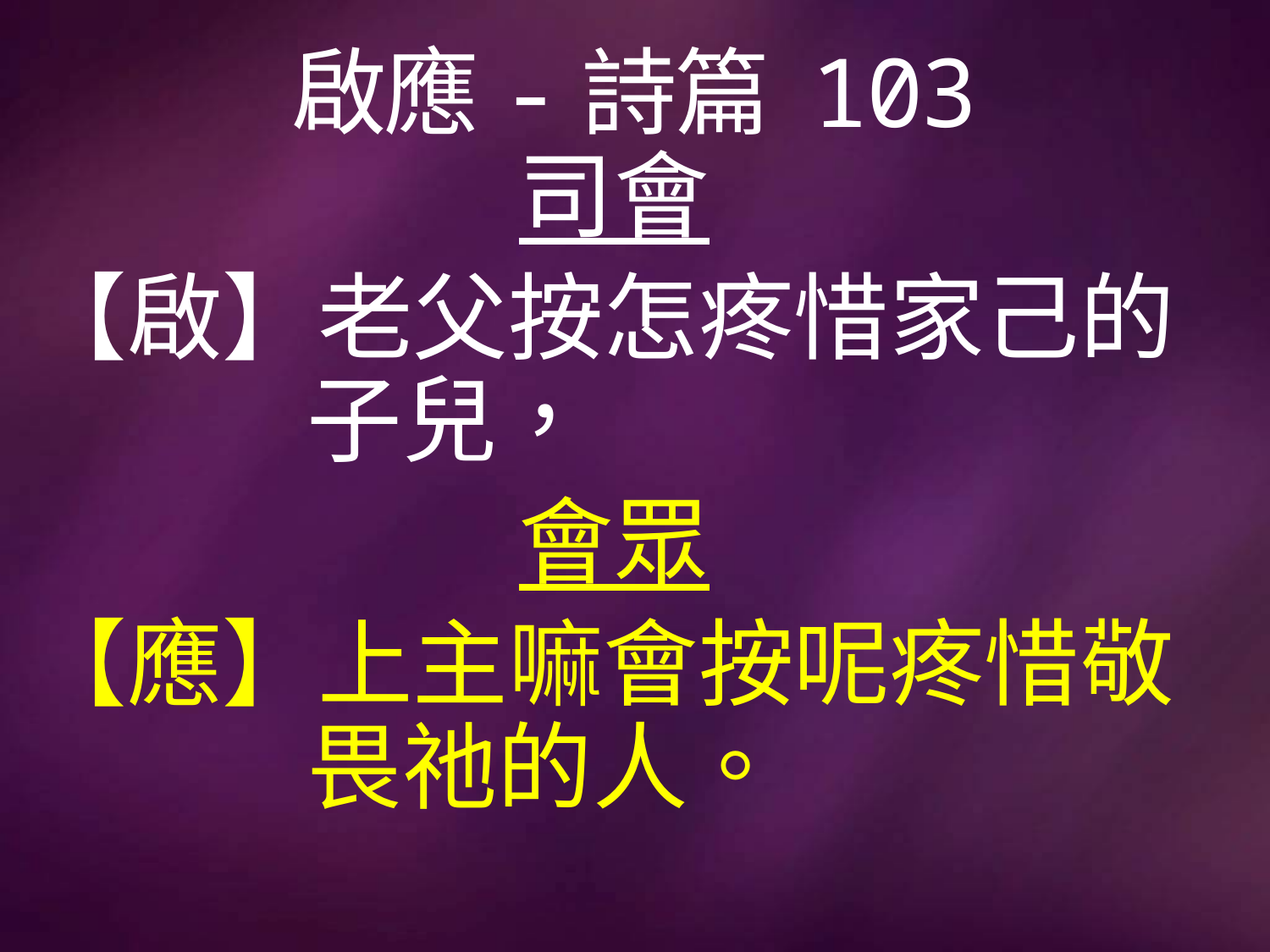

# 啟應-詩篇 103
司會
【啟】老父按怎疼惜家己的		 子兒，
會眾
【應】上主嘛會按呢疼惜敬		 畏祂的人。